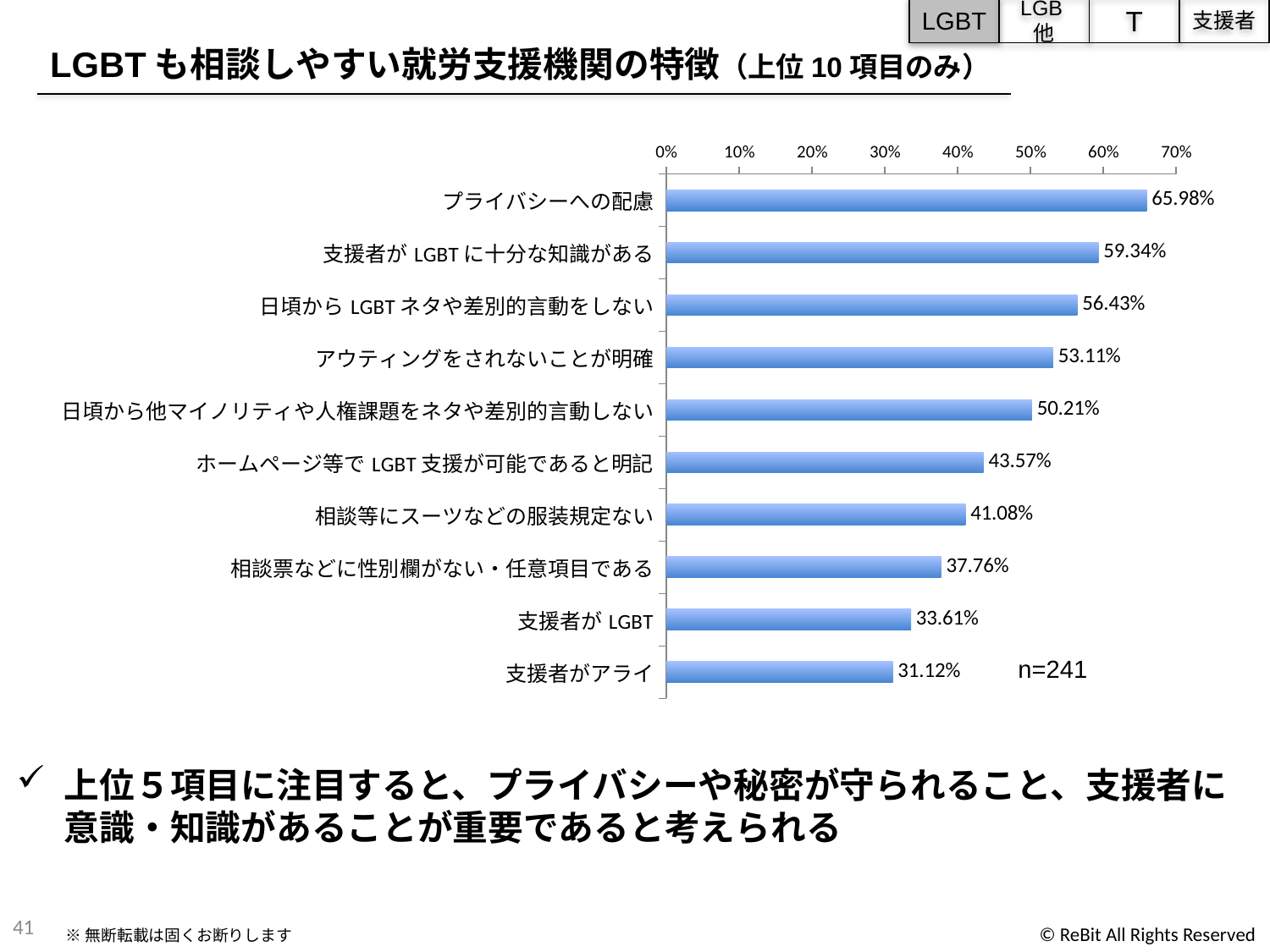

LGBT
LGB他
T
支援者
LGBTも相談しやすい就労支援機関の特徴（上位10項目のみ）

### Chart

| Category |  |
|---|---|
| プライバシーへの配慮 | 0.659751037 |
| 支援者がLGBTに十分な知識がある | 0.593360996 |
| 日頃からLGBTネタや差別的言動をしない | 0.564315353 |
| アウティングをされないことが明確 | 0.531120332 |
| 日頃から他マイノリティや人権課題をネタや差別的言動しない | 0.502074689 |
| ホームページ等でLGBT支援が可能であると明記 | 0.435684647 |
| 相談等にスーツなどの服装規定ない | 0.410788382 |
| 相談票などに性別欄がない・任意項目である | 0.377593361 |
| 支援者がLGBT | 0.336099585 |
| 支援者がアライ | 0.31120332 |
n=241
上位５項目に注目すると、プライバシーや秘密が守られること、支援者に意識・知識があることが重要であると考えられる
41